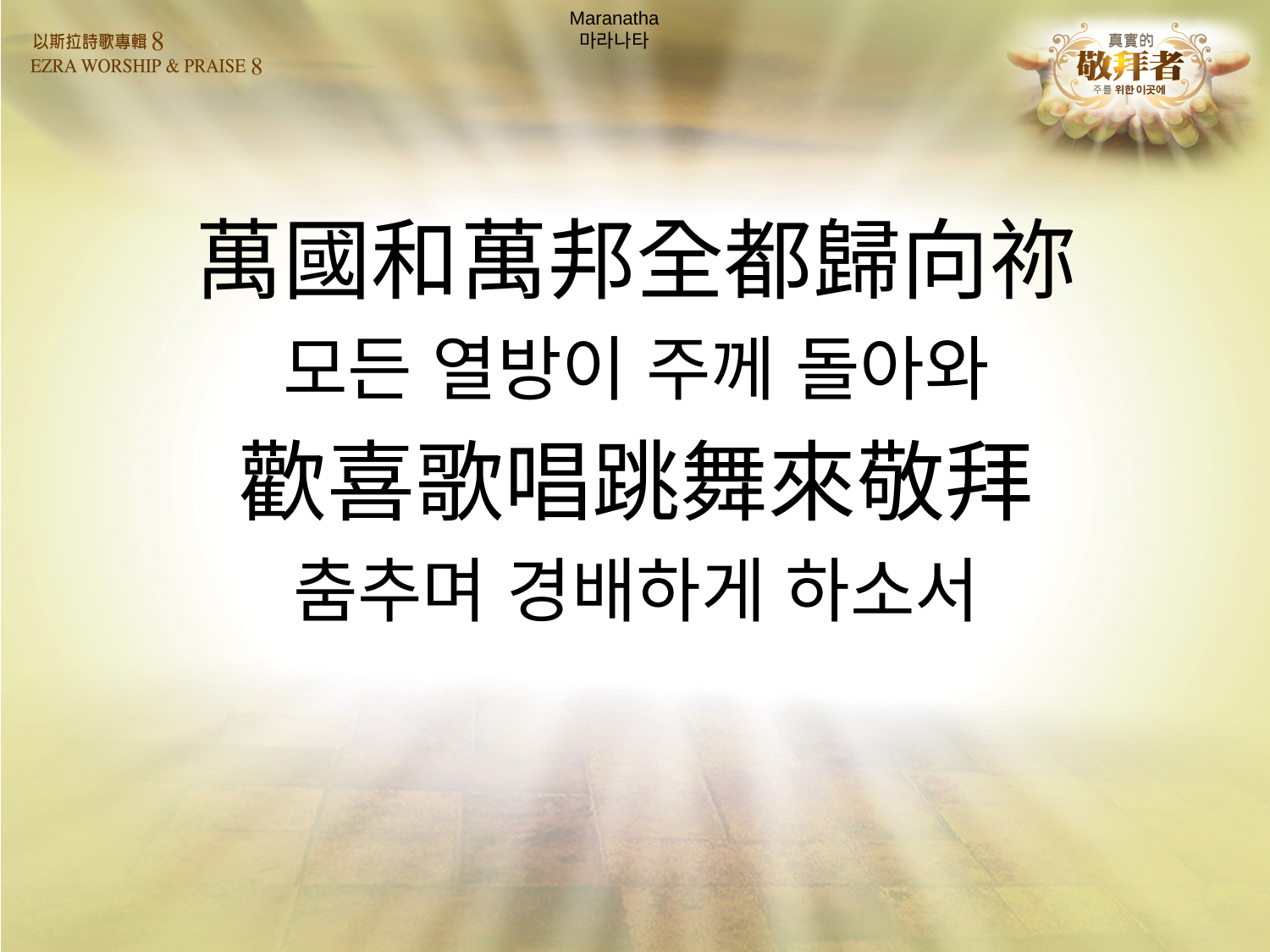

# Maranatha 마라나타
萬國和萬邦全都歸向祢
모든 열방이 주께 돌아와
歡喜歌唱跳舞來敬拜
춤추며 경배하게 하소서